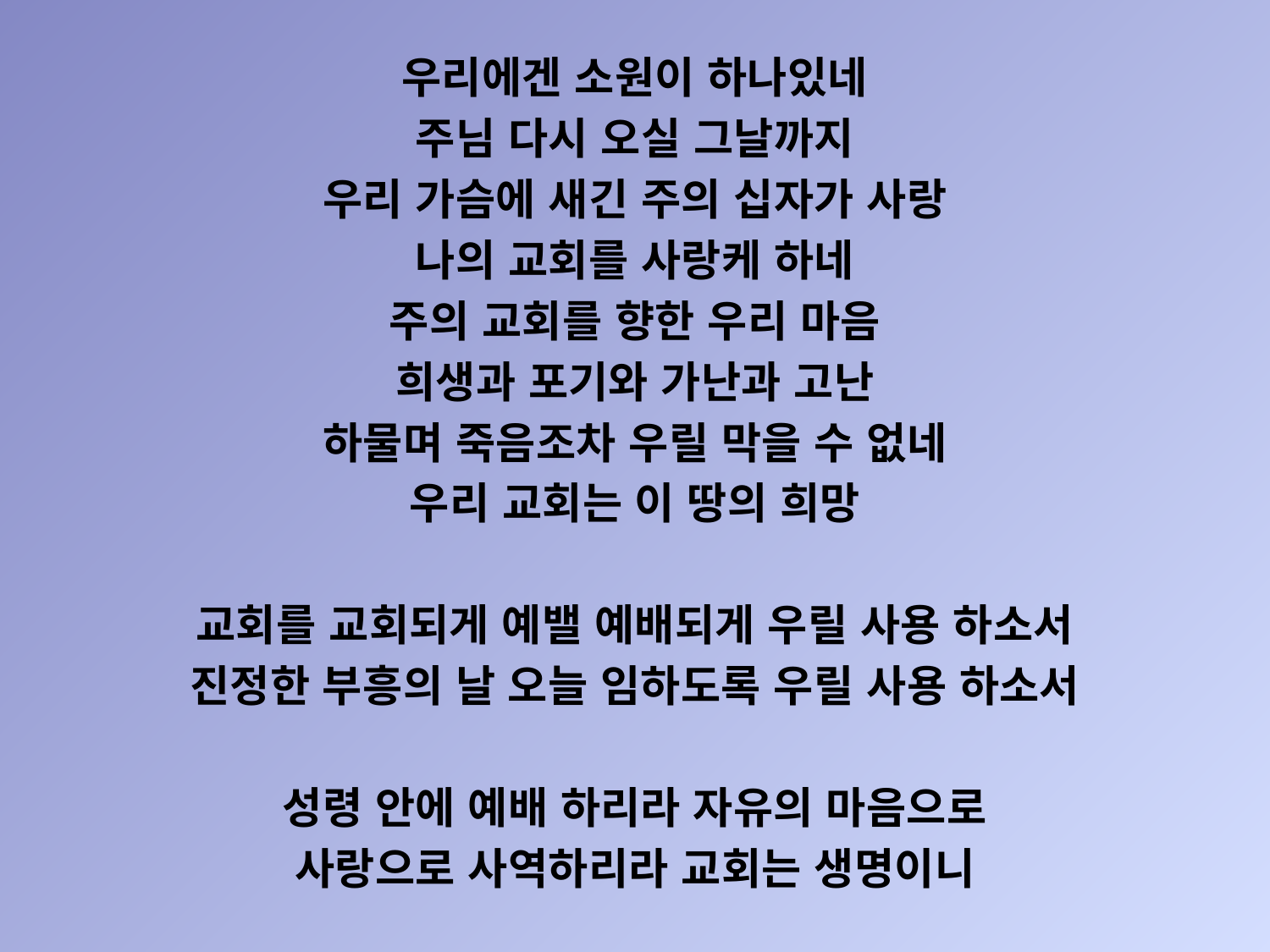

우리에겐 소원이 하나있네
주님 다시 오실 그날까지
우리 가슴에 새긴 주의 십자가 사랑
나의 교회를 사랑케 하네
주의 교회를 향한 우리 마음
희생과 포기와 가난과 고난
하물며 죽음조차 우릴 막을 수 없네
우리 교회는 이 땅의 희망

교회를 교회되게 예밸 예배되게 우릴 사용 하소서
진정한 부흥의 날 오늘 임하도록 우릴 사용 하소서

성령 안에 예배 하리라 자유의 마음으로
사랑으로 사역하리라 교회는 생명이니